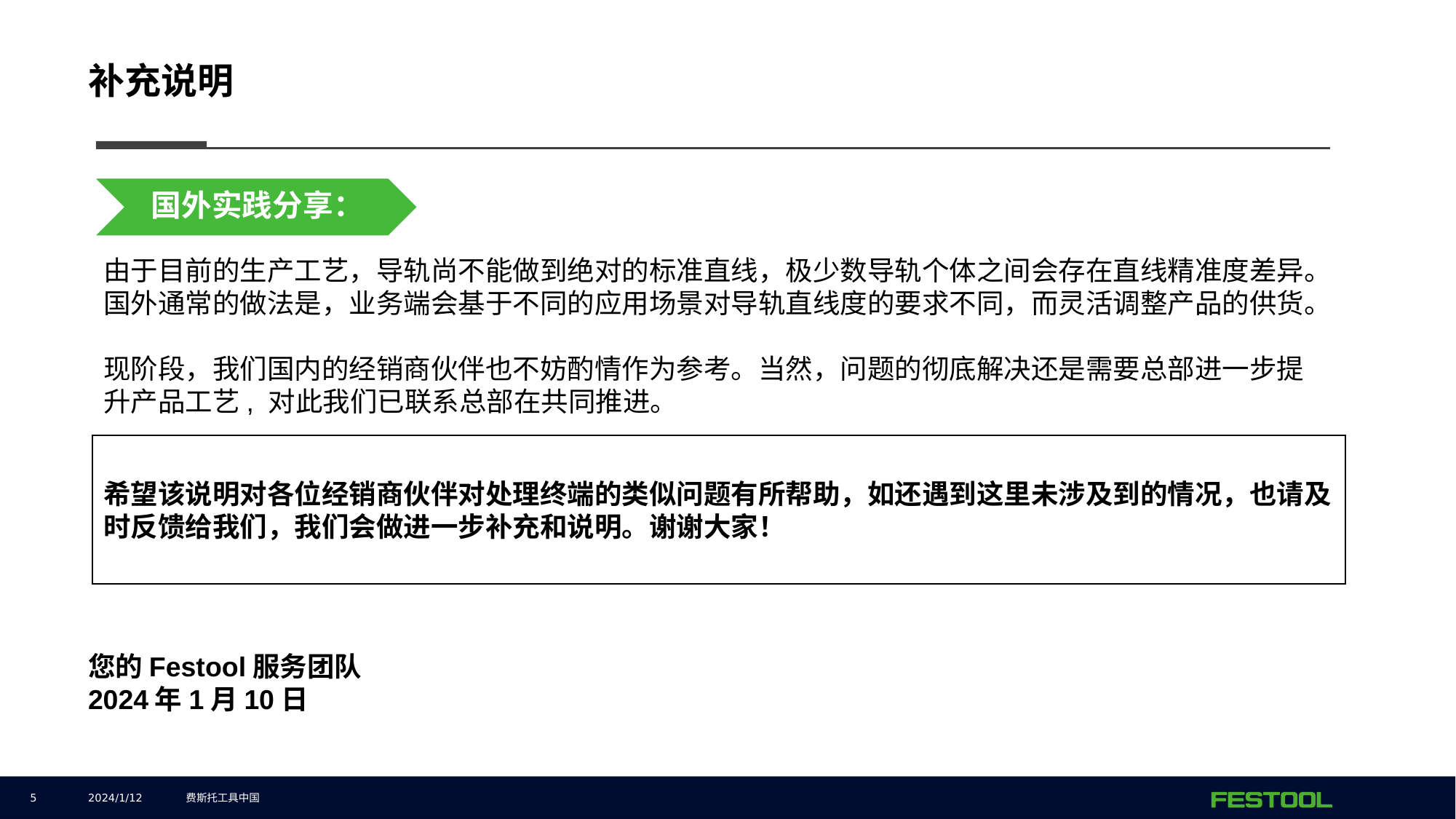

# 补充说明

国外实践分享：
由于目前的生产工艺，导轨尚不能做到绝对的标准直线，极少数导轨个体之间会存在直线精准度差异。国外通常的做法是，业务端会基于不同的应用场景对导轨直线度的要求不同，而灵活调整产品的供货。

现阶段，我们国内的经销商伙伴也不妨酌情作为参考。当然，问题的彻底解决还是需要总部进一步提升产品工艺, 对此我们已联系总部在共同推进。

希望该说明对各位经销商伙伴对处理终端的类似问题有所帮助，如还遇到这里未涉及到的情况，也请及时反馈给我们，我们会做进一步补充和说明。谢谢大家！
您的Festool服务团队
2024年1月10日
5
2024/1/12
费斯托工具中国